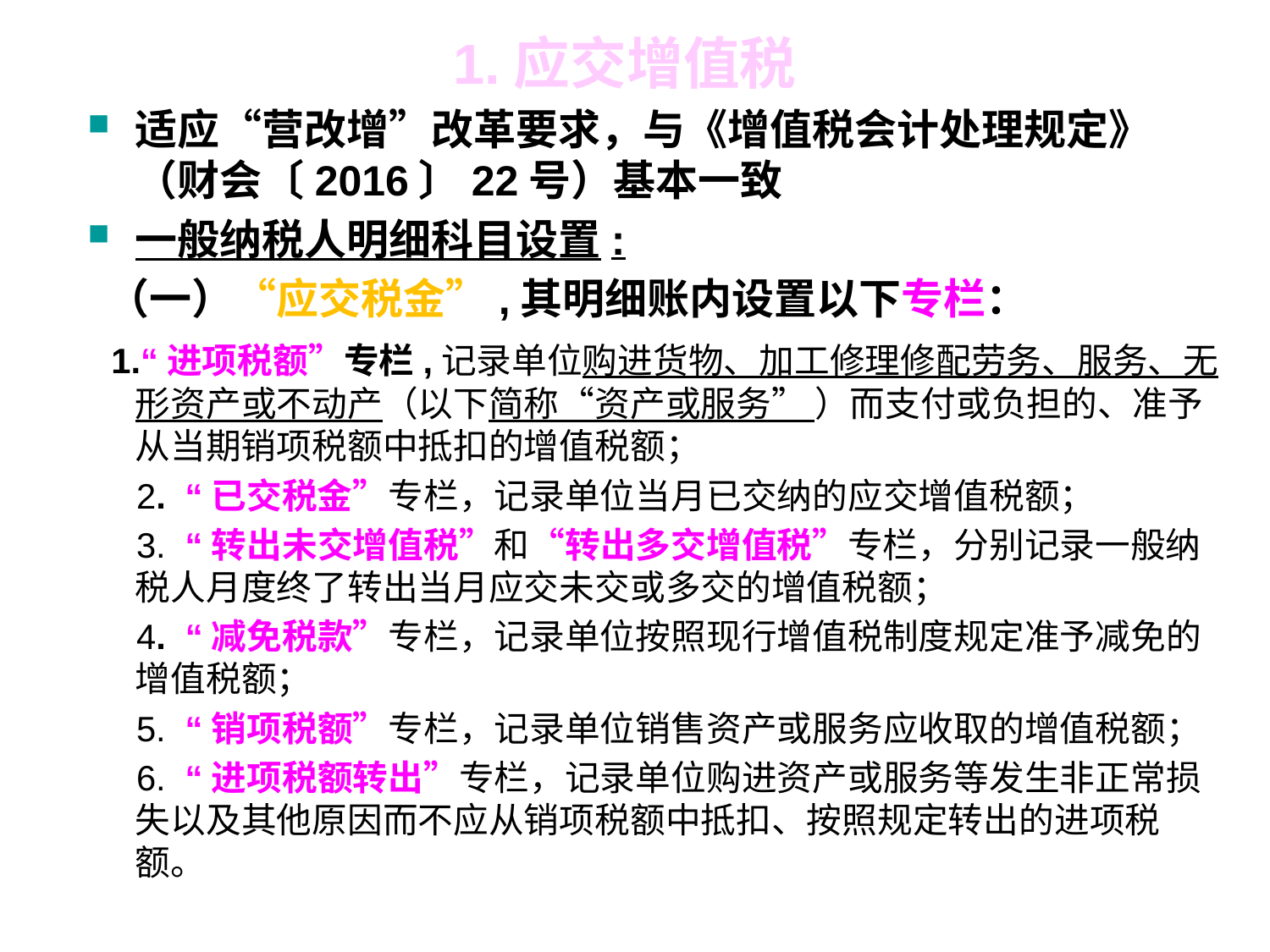

# 1.应交增值税
适应“营改增”改革要求，与《增值税会计处理规定》（财会〔2016〕22号）基本一致
一般纳税人明细科目设置:
 （一）“应交税金”,其明细账内设置以下专栏：
  1.“进项税额”专栏,记录单位购进货物、加工修理修配劳务、服务、无形资产或不动产（以下简称“资产或服务” ）而支付或负担的、准予从当期销项税额中抵扣的增值税额；
     2.  “已交税金”专栏，记录单位当月已交纳的应交增值税额；
     3.  “转出未交增值税”和“转出多交增值税”专栏，分别记录一般纳税人月度终了转出当月应交未交或多交的增值税额；
     4.  “减免税款”专栏，记录单位按照现行增值税制度规定准予减免的增值税额；
     5.  “销项税额”专栏，记录单位销售资产或服务应收取的增值税额；
     6.  “进项税额转出”专栏，记录单位购进资产或服务等发生非正常损失以及其他原因而不应从销项税额中抵扣、按照规定转出的进项税额。

149